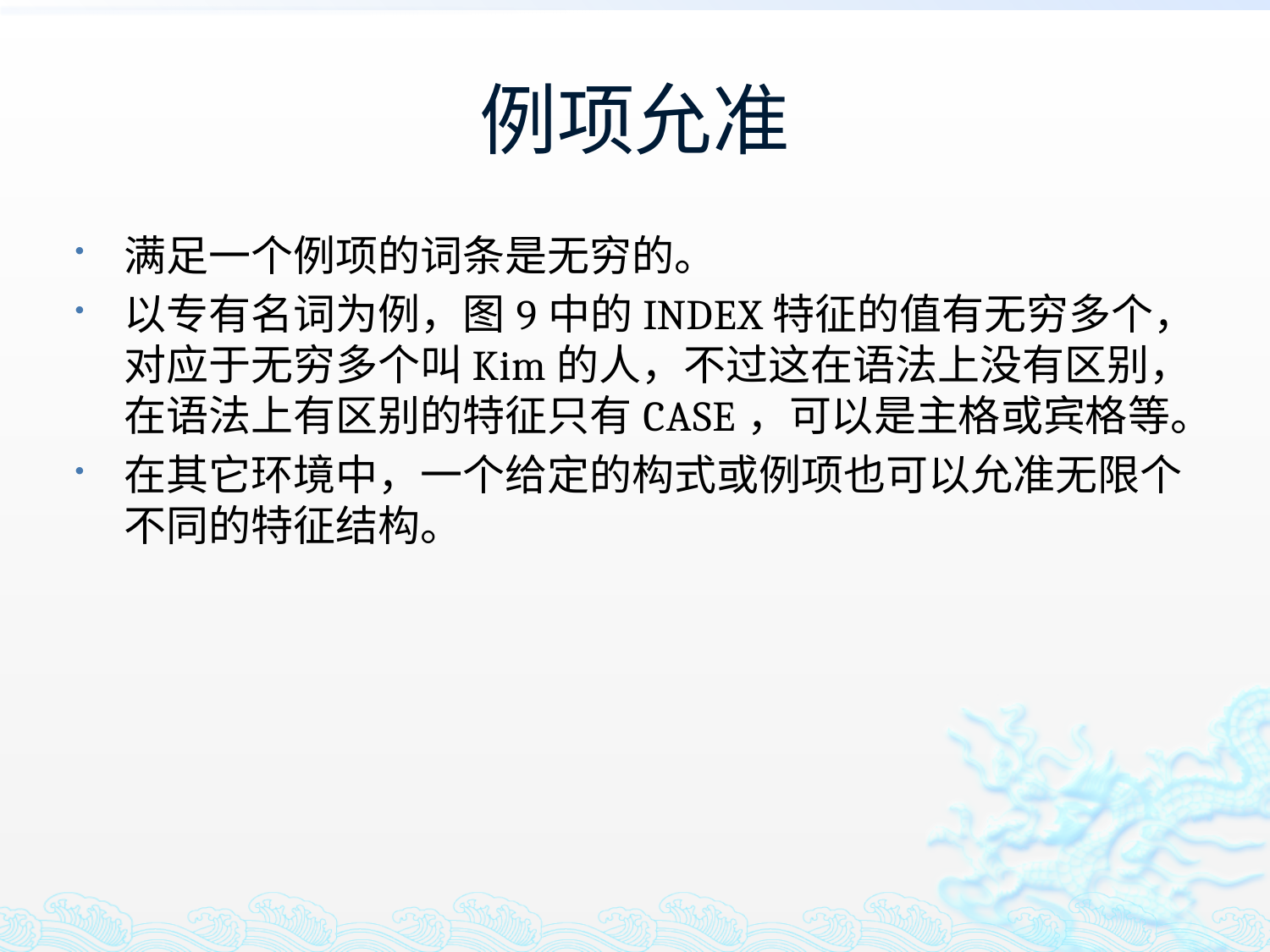

# 例项允准
满足一个例项的词条是无穷的。
以专有名词为例，图9中的INDEX特征的值有无穷多个，对应于无穷多个叫Kim的人，不过这在语法上没有区别，在语法上有区别的特征只有CASE，可以是主格或宾格等。
在其它环境中，一个给定的构式或例项也可以允准无限个不同的特征结构。